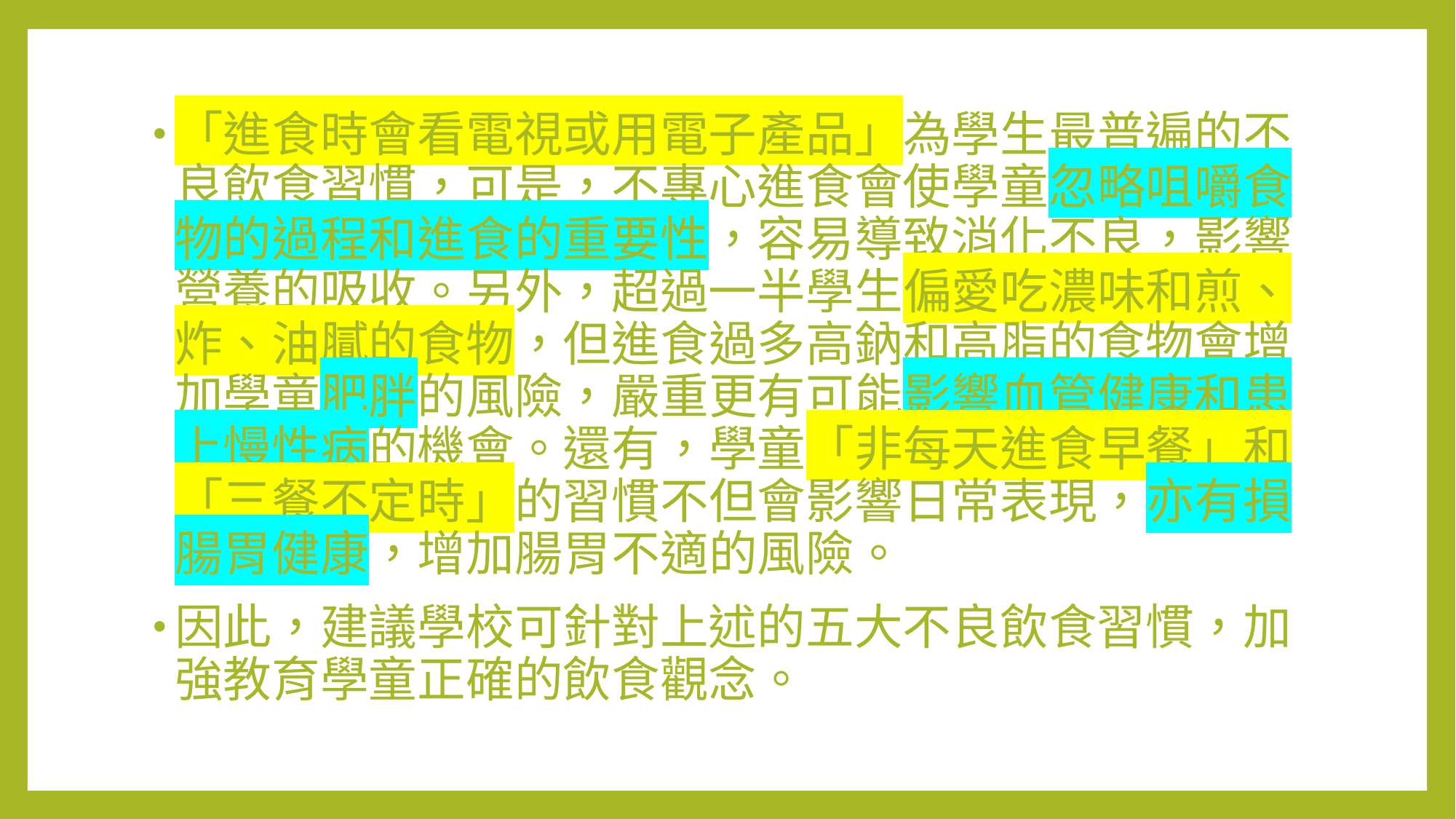

「進食時會看電視或用電子產品」為學生最普遍的不良飲食習慣，可是，不專心進食會使學童忽略咀嚼食物的過程和進食的重要性，容易導致消化不良，影響營養的吸收。另外，超過一半學生偏愛吃濃味和煎、炸、油膩的食物，但進食過多高鈉和高脂的食物會增加學童肥胖的風險，嚴重更有可能影響血管健康和患上慢性病的機會。還有，學童「非每天進食早餐」和「三餐不定時」的習慣不但會影響日常表現，亦有損腸胃健康，增加腸胃不適的風險。
因此，建議學校可針對上述的五大不良飲食習慣，加強教育學童正確的飲食觀念。